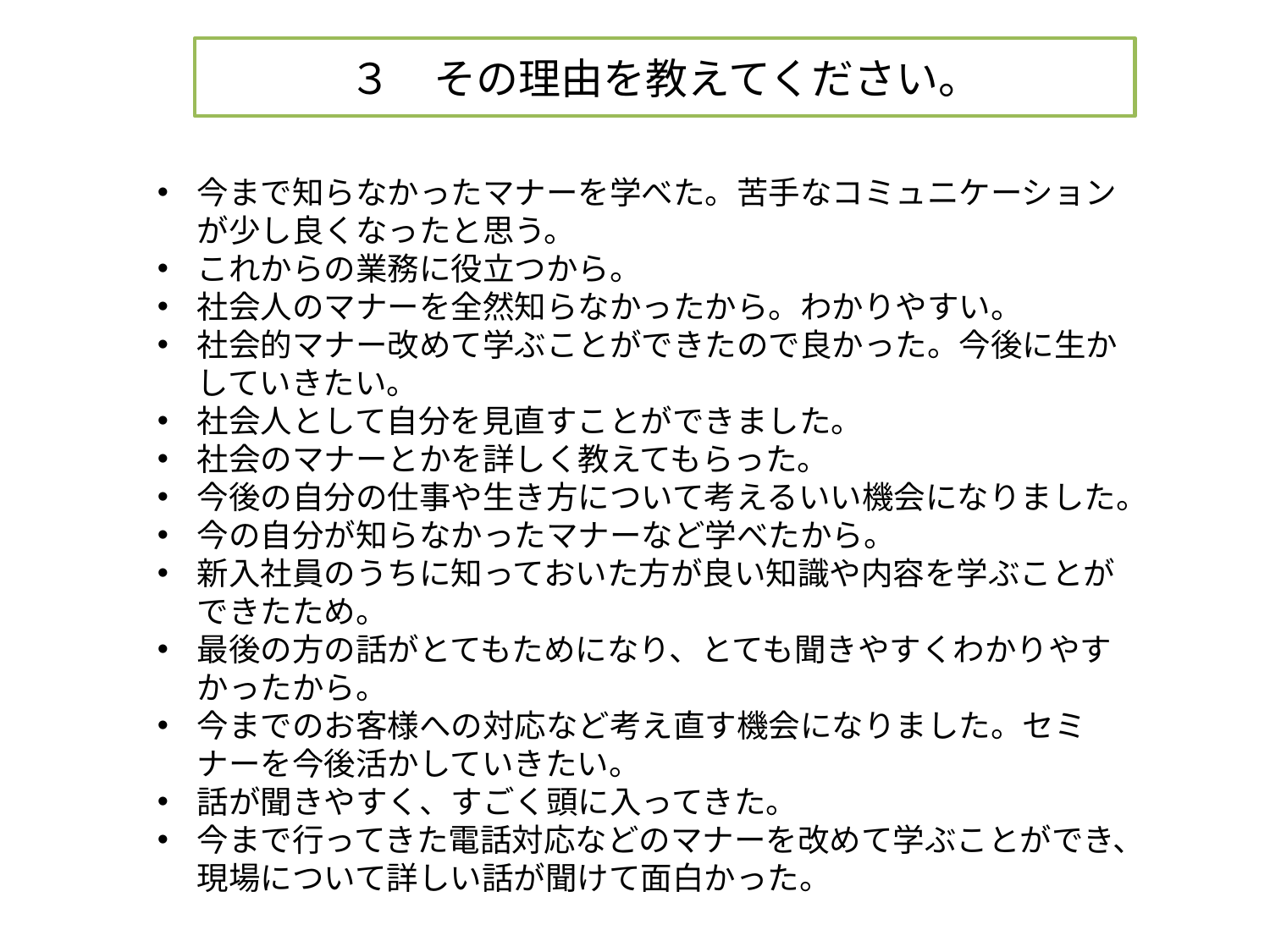

# ３　その理由を教えてください。
今まで知らなかったマナーを学べた。苦手なコミュニケーションが少し良くなったと思う。
これからの業務に役立つから。
社会人のマナーを全然知らなかったから。わかりやすい。
社会的マナー改めて学ぶことができたので良かった。今後に生かしていきたい。
社会人として自分を見直すことができました。
社会のマナーとかを詳しく教えてもらった。
今後の自分の仕事や生き方について考えるいい機会になりました。
今の自分が知らなかったマナーなど学べたから。
新入社員のうちに知っておいた方が良い知識や内容を学ぶことができたため。
最後の方の話がとてもためになり、とても聞きやすくわかりやすかったから。
今までのお客様への対応など考え直す機会になりました。セミナーを今後活かしていきたい。
話が聞きやすく、すごく頭に入ってきた。
今まで行ってきた電話対応などのマナーを改めて学ぶことができ、現場について詳しい話が聞けて面白かった。